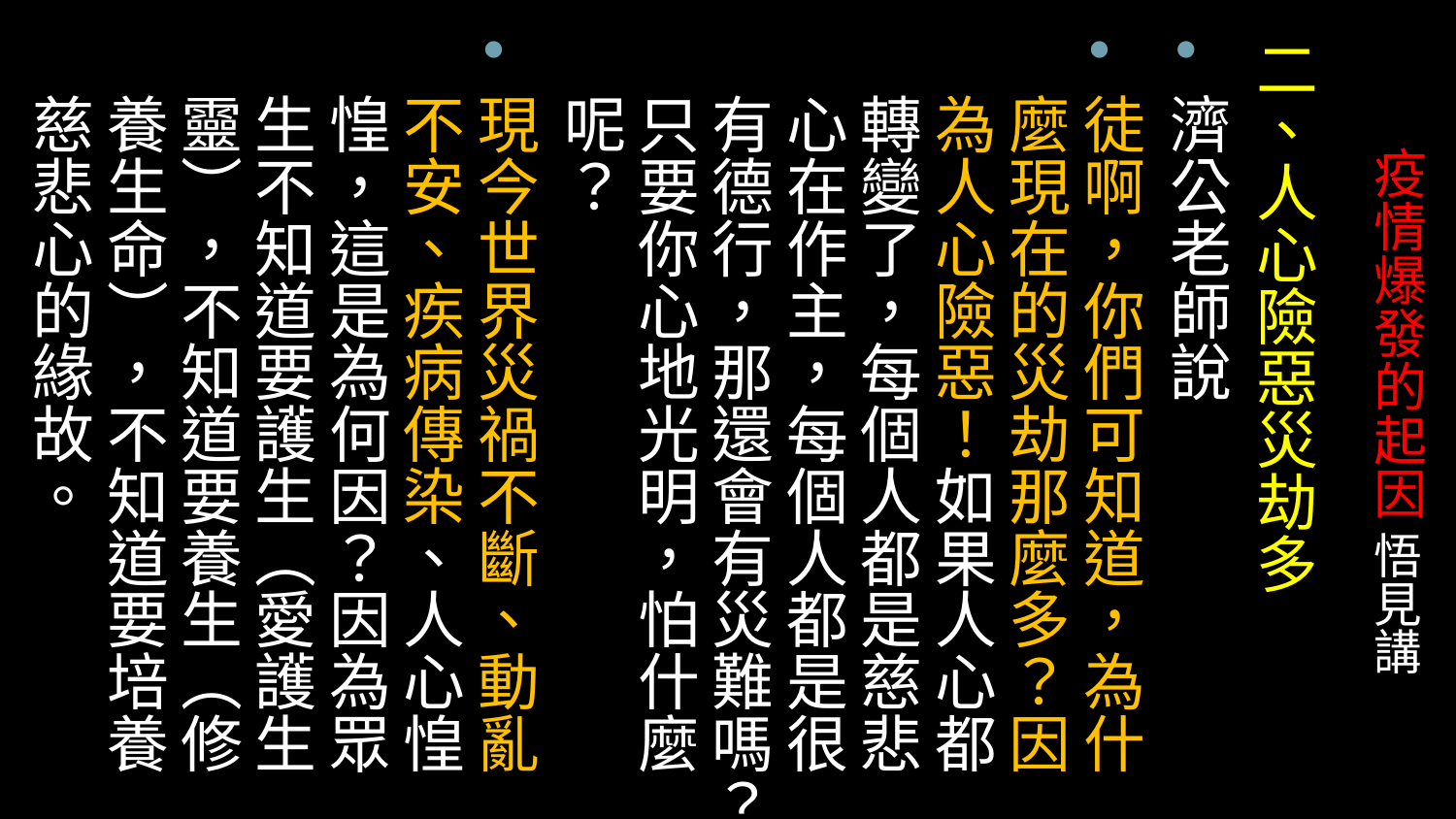

二、人心險惡災劫多
濟公老師說
徒啊，你們可知道，為什麼現在的災劫那麼多？因為人心險惡！如果人心都轉變了，每個人都是慈悲心在作主，每個人都是很有德行，那還會有災難嗎？只要你心地光明，怕什麼呢？
現今世界災禍不斷、動亂不安、疾病傳染、人心惶惶，這是為何因？因為眾生不知道要護生（愛護生靈），不知道要養生（修養生命），不知道要培養慈悲心的緣故。
# 疫情爆發的起因 悟見講